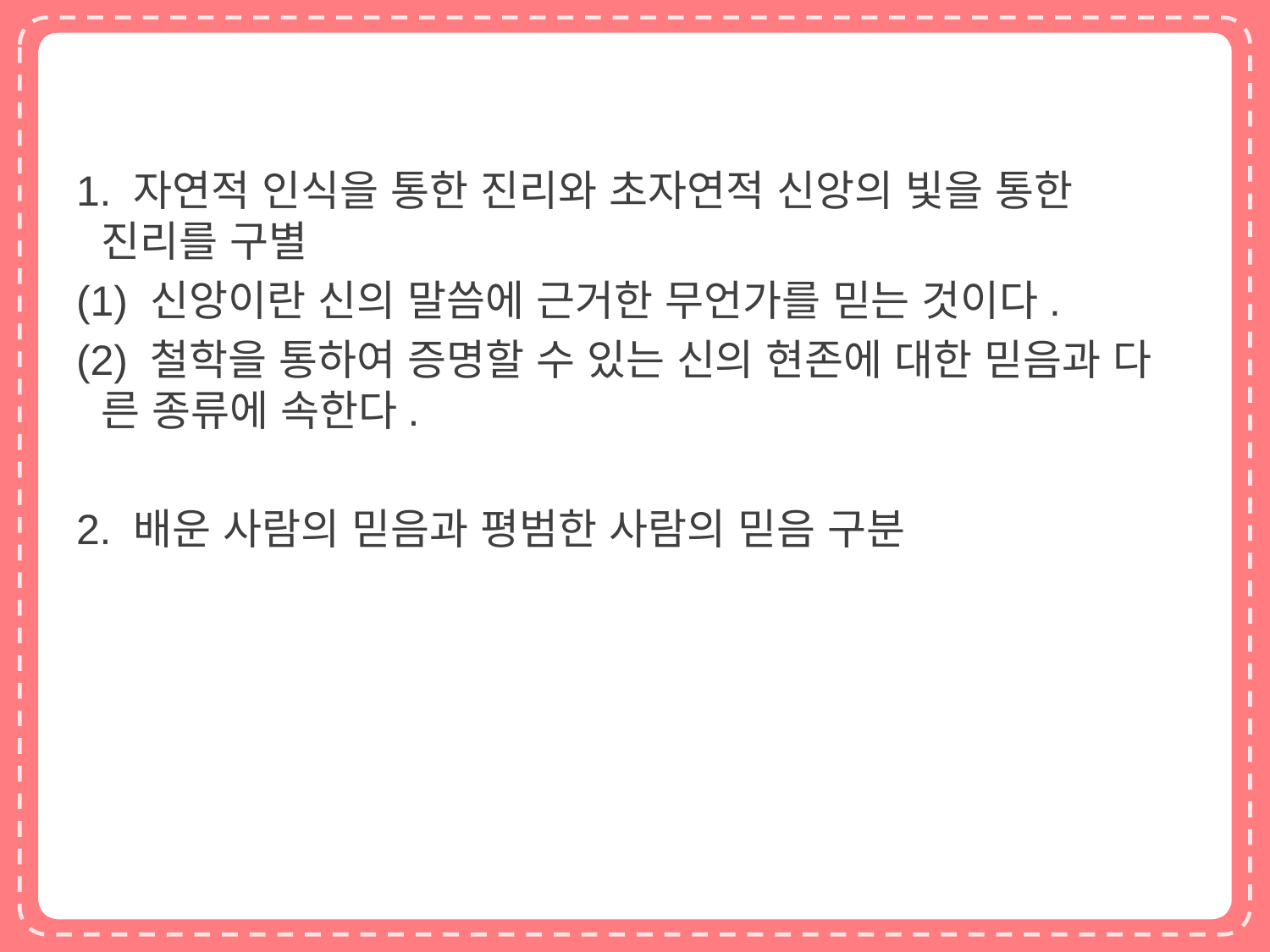

#
1. 자연적 인식을 통한 진리와 초자연적 신앙의 빛을 통한 진리를 구별
(1) 신앙이란 신의 말씀에 근거한 무언가를 믿는 것이다.
(2) 철학을 통하여 증명할 수 있는 신의 현존에 대한 믿음과 다 른 종류에 속한다.

2. 배운 사람의 믿음과 평범한 사람의 믿음 구분